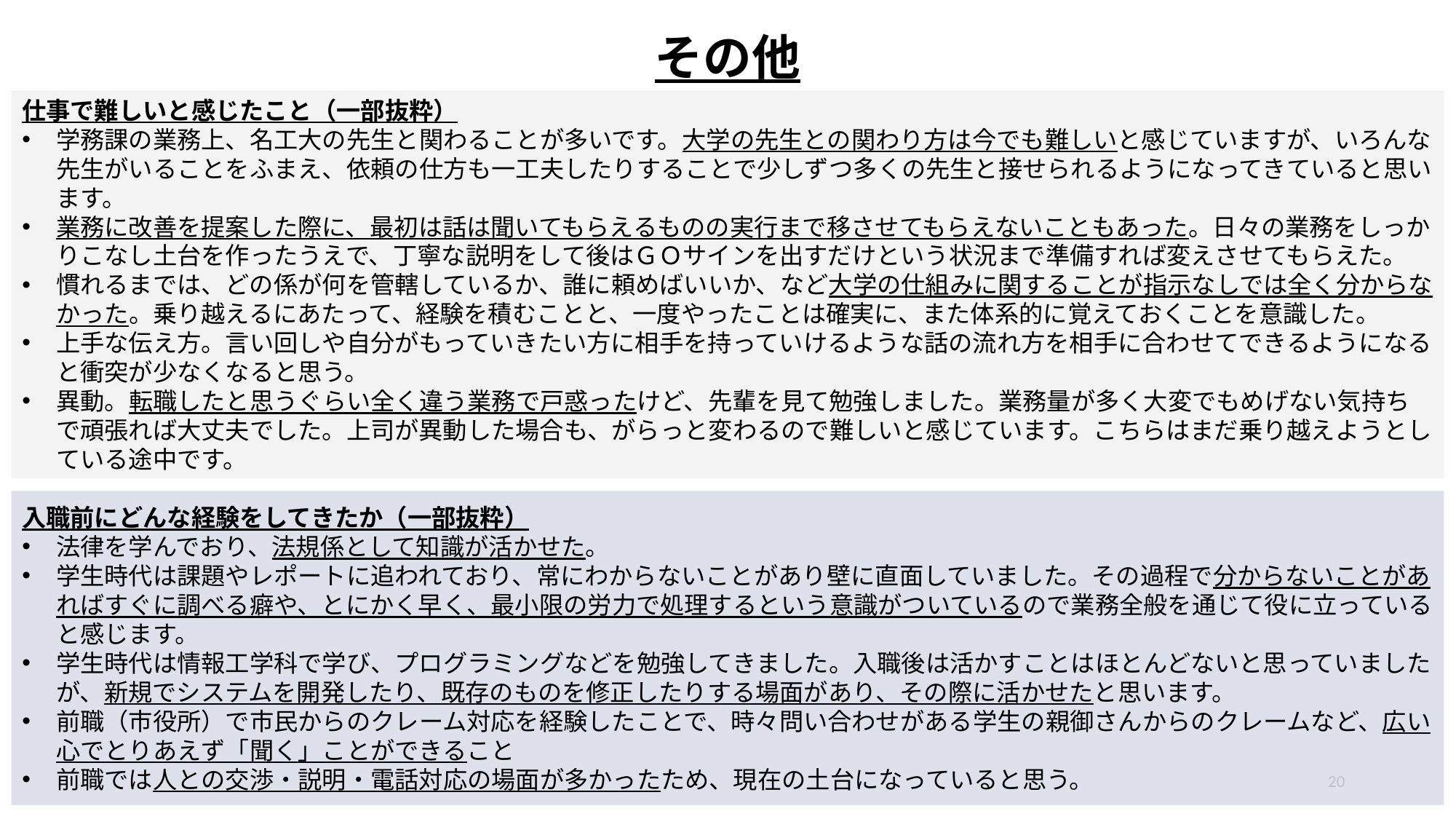

その他
仕事で難しいと感じたこと（一部抜粋）
学務課の業務上、名工大の先生と関わることが多いです。大学の先生との関わり方は今でも難しいと感じていますが、いろんな先生がいることをふまえ、依頼の仕方も一工夫したりすることで少しずつ多くの先生と接せられるようになってきていると思います。
業務に改善を提案した際に、最初は話は聞いてもらえるものの実行まで移させてもらえないこともあった。日々の業務をしっかりこなし土台を作ったうえで、丁寧な説明をして後はＧＯサインを出すだけという状況まで準備すれば変えさせてもらえた。
慣れるまでは、どの係が何を管轄しているか、誰に頼めばいいか、など大学の仕組みに関することが指示なしでは全く分からなかった。乗り越えるにあたって、経験を積むことと、一度やったことは確実に、また体系的に覚えておくことを意識した。
上手な伝え方。言い回しや自分がもっていきたい方に相手を持っていけるような話の流れ方を相手に合わせてできるようになると衝突が少なくなると思う。
異動。転職したと思うぐらい全く違う業務で戸惑ったけど、先輩を見て勉強しました。業務量が多く大変でもめげない気持ちで頑張れば大丈夫でした。上司が異動した場合も、がらっと変わるので難しいと感じています。こちらはまだ乗り越えようとしている途中です。

入職前にどんな経験をしてきたか（一部抜粋）
法律を学んでおり、法規係として知識が活かせた。
学生時代は課題やレポートに追われており、常にわからないことがあり壁に直面していました。その過程で分からないことがあればすぐに調べる癖や、とにかく早く、最小限の労力で処理するという意識がついているので業務全般を通じて役に立っていると感じます。
学生時代は情報工学科で学び、プログラミングなどを勉強してきました。入職後は活かすことはほとんどないと思っていましたが、新規でシステムを開発したり、既存のものを修正したりする場面があり、その際に活かせたと思います。
前職（市役所）で市民からのクレーム対応を経験したことで、時々問い合わせがある学生の親御さんからのクレームなど、広い心でとりあえず「聞く」ことができること
前職では人との交渉・説明・電話対応の場面が多かったため、現在の土台になっていると思う。
20